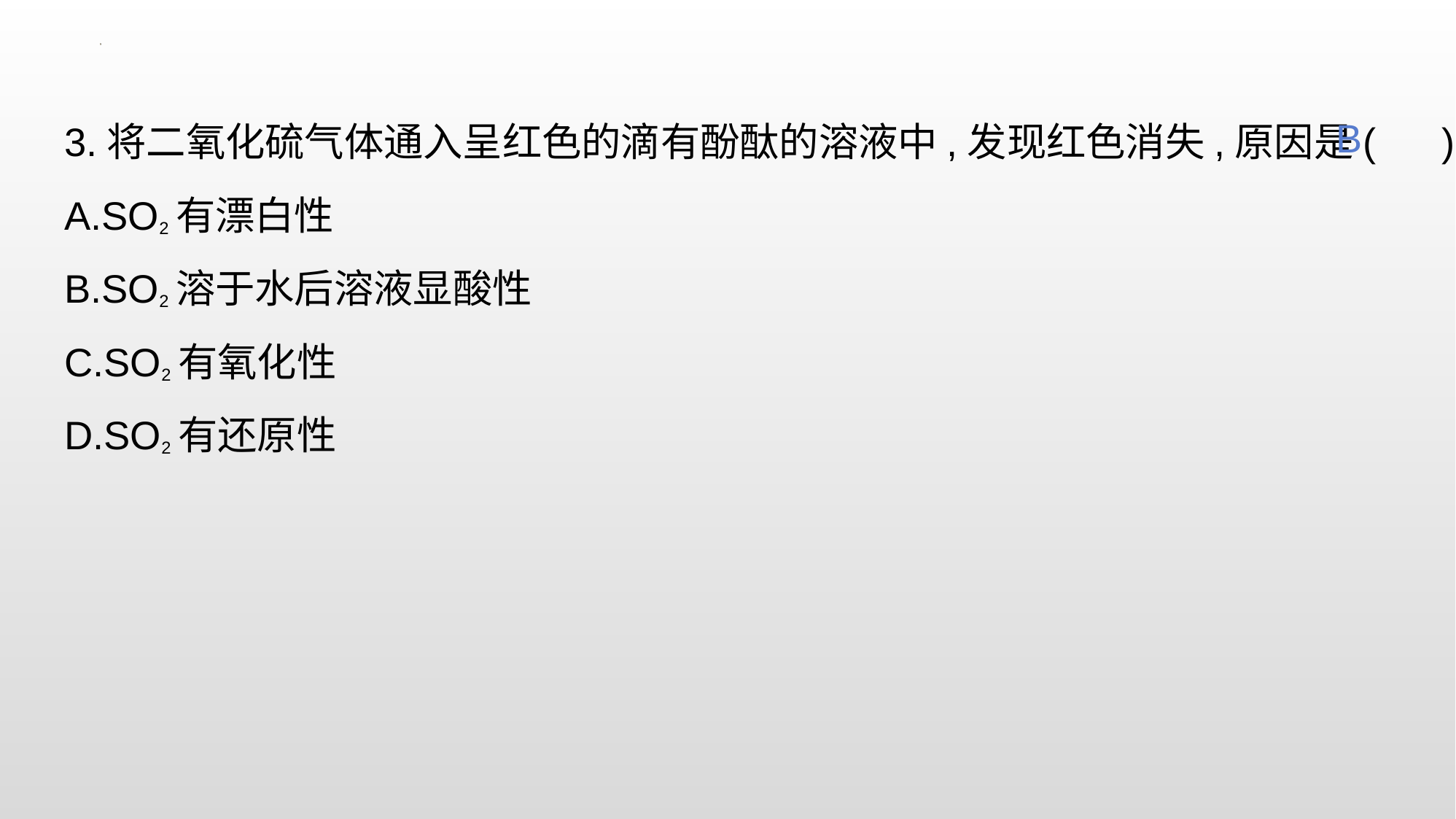

3.将二氧化硫气体通入呈红色的滴有酚酞的溶液中,发现红色消失,原因是(      )
A.SO2有漂白性
B.SO2溶于水后溶液显酸性
C.SO2有氧化性
D.SO2有还原性
B